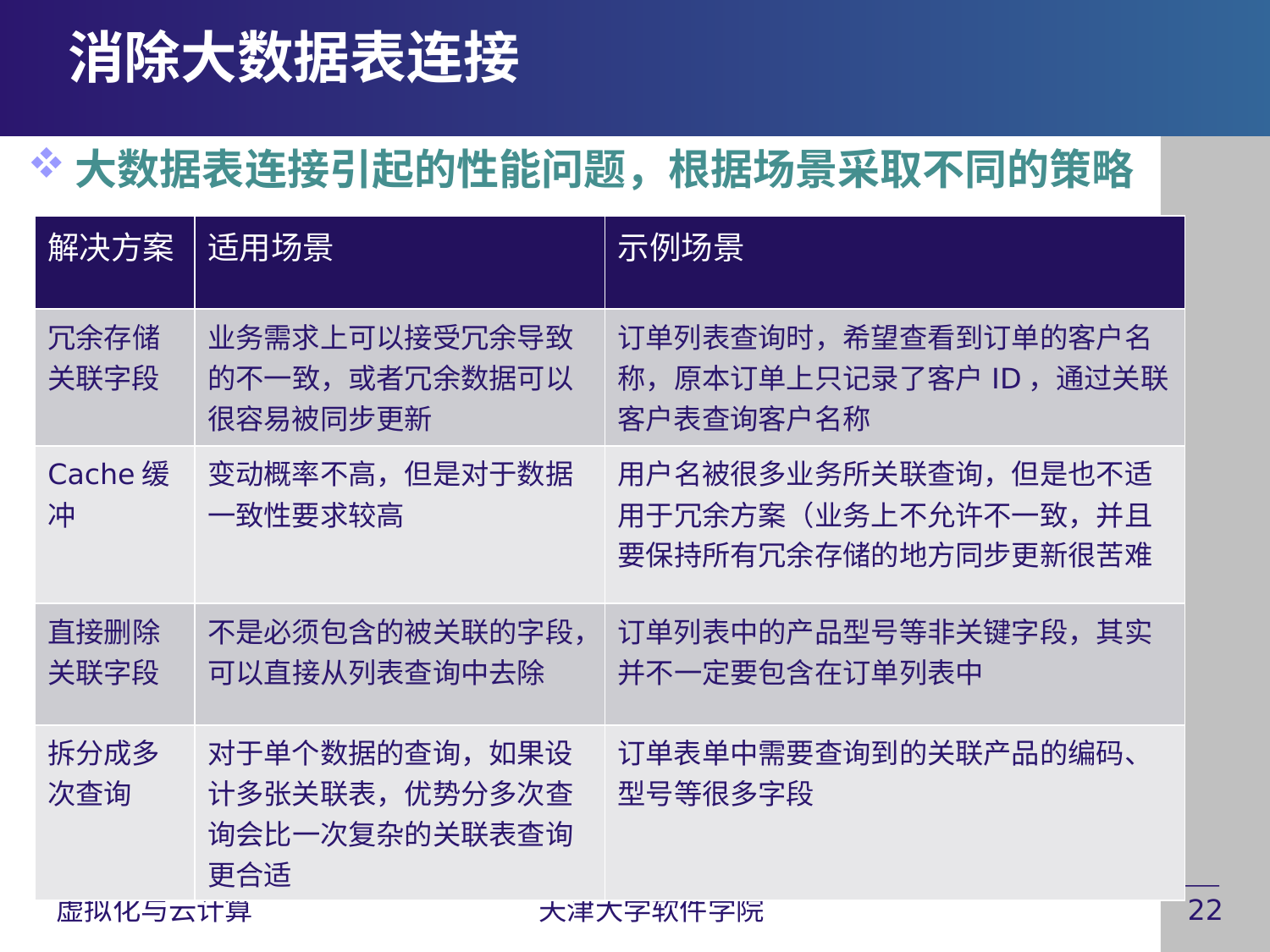

# 消除大数据表连接
大数据表连接引起的性能问题，根据场景采取不同的策略
| 解决方案 | 适用场景 | 示例场景 |
| --- | --- | --- |
| 冗余存储关联字段 | 业务需求上可以接受冗余导致的不一致，或者冗余数据可以很容易被同步更新 | 订单列表查询时，希望查看到订单的客户名称，原本订单上只记录了客户ID，通过关联客户表查询客户名称 |
| Cache缓冲 | 变动概率不高，但是对于数据一致性要求较高 | 用户名被很多业务所关联查询，但是也不适用于冗余方案（业务上不允许不一致，并且要保持所有冗余存储的地方同步更新很苦难 |
| 直接删除关联字段 | 不是必须包含的被关联的字段，可以直接从列表查询中去除 | 订单列表中的产品型号等非关键字段，其实并不一定要包含在订单列表中 |
| 拆分成多次查询 | 对于单个数据的查询，如果设计多张关联表，优势分多次查询会比一次复杂的关联表查询更合适 | 订单表单中需要查询到的关联产品的编码、型号等很多字段 |